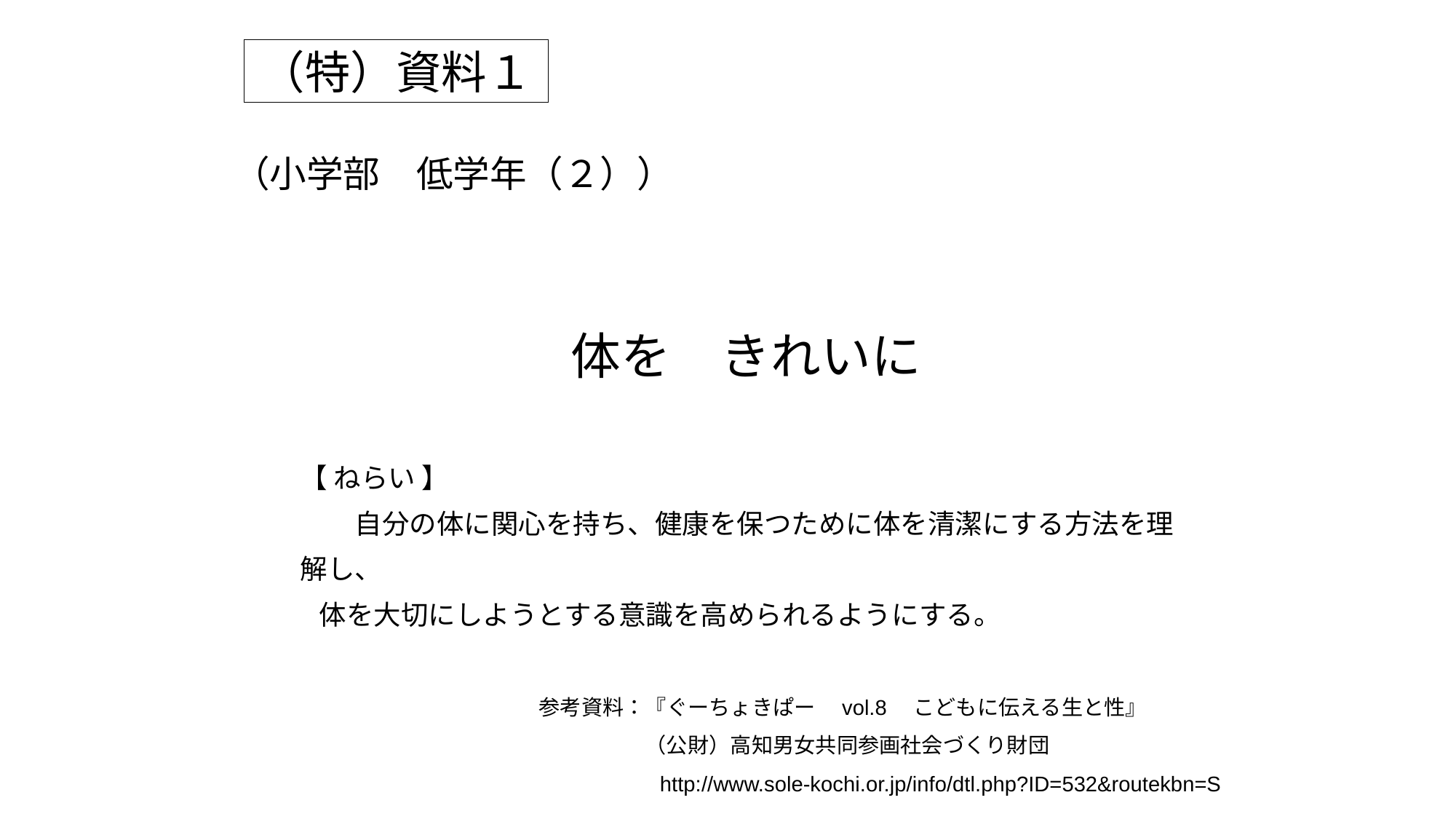

（特）資料１
# （小学部　低学年（２））
体を　きれいに
【 ねらい 】
　　自分の体に関心を持ち、健康を保つために体を清潔にする方法を理解し、
  体を大切にしようとする意識を高められるようにする。
参考資料：『ぐーちょきぱー　vol.8　こどもに伝える生と性』
　　　　　（公財）高知男女共同参画社会づくり財団
　　　　　  http://www.sole-kochi.or.jp/info/dtl.php?ID=532&routekbn=S